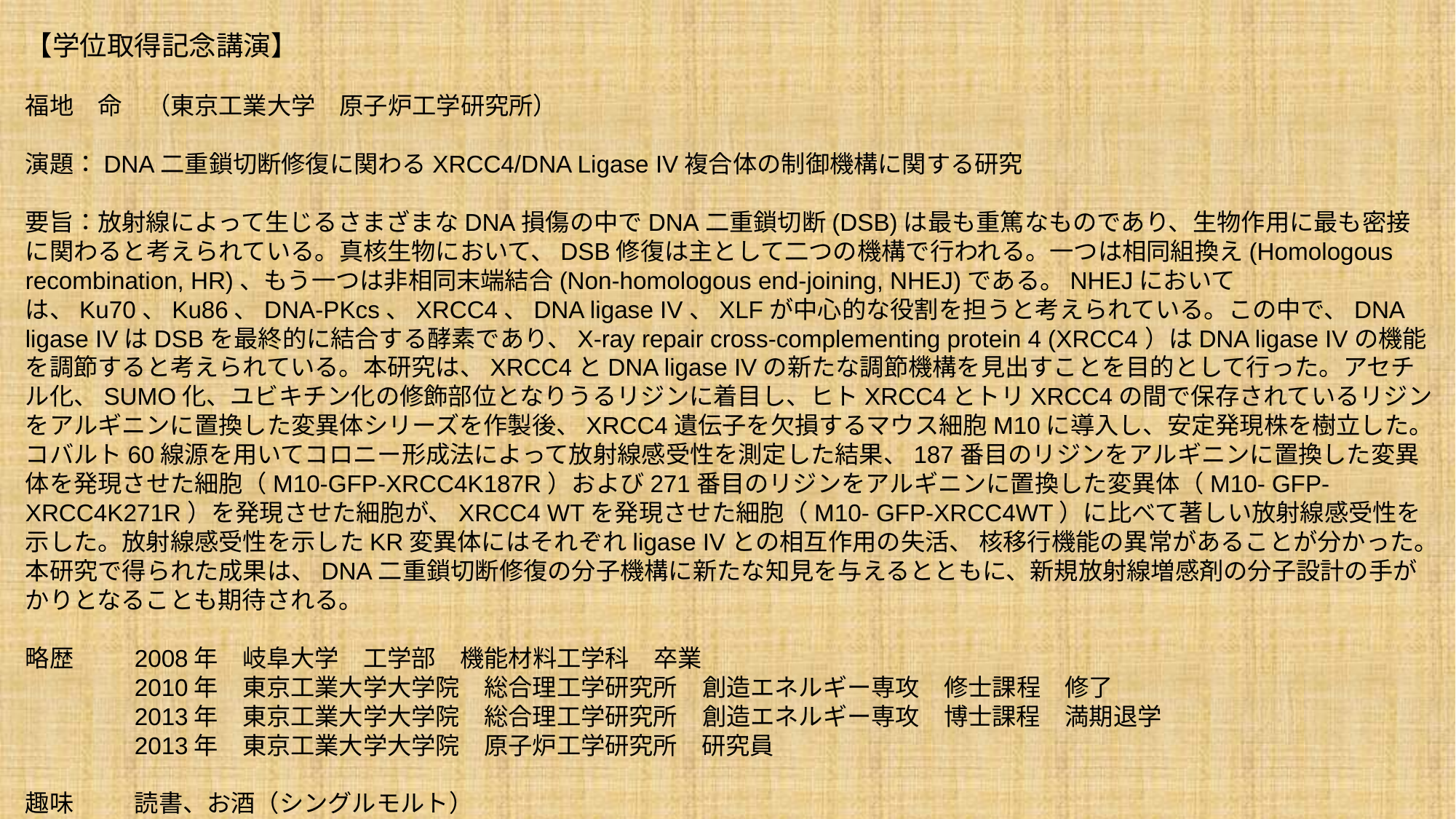

【学位取得記念講演】

福地　命　（東京工業大学　原子炉工学研究所）

演題：DNA二重鎖切断修復に関わるXRCC4/DNA Ligase IV複合体の制御機構に関する研究

要旨：放射線によって生じるさまざまなDNA損傷の中でDNA二重鎖切断(DSB)は最も重篤なものであり、生物作用に最も密接に関わると考えられている。真核生物において、DSB修復は主として二つの機構で行われる。一つは相同組換え(Homologous recombination, HR)、もう一つは非相同末端結合(Non-homologous end-joining, NHEJ)である。NHEJにおいては、Ku70、Ku86、DNA-PKcs、XRCC4、DNA ligase IV、XLFが中心的な役割を担うと考えられている。この中で、DNA ligase IVはDSBを最終的に結合する酵素であり、X-ray repair cross-complementing protein 4 (XRCC4）はDNA ligase IVの機能を調節すると考えられている。本研究は、XRCC4とDNA ligase IVの新たな調節機構を見出すことを目的として行った。アセチル化、SUMO化、ユビキチン化の修飾部位となりうるリジンに着目し、ヒトXRCC4とトリXRCC4の間で保存されているリジンをアルギニンに置換した変異体シリーズを作製後、XRCC4遺伝子を欠損するマウス細胞M10に導入し、安定発現株を樹立した。コバルト60線源を用いてコロニー形成法によって放射線感受性を測定した結果、187番目のリジンをアルギニンに置換した変異体を発現させた細胞（M10-GFP-XRCC4K187R）および271番目のリジンをアルギニンに置換した変異体（M10- GFP-XRCC4K271R）を発現させた細胞が、XRCC4 WTを発現させた細胞（M10- GFP-XRCC4WT）に比べて著しい放射線感受性を示した。放射線感受性を示したKR変異体にはそれぞれligase IVとの相互作用の失活、 核移行機能の異常があることが分かった。本研究で得られた成果は、DNA二重鎖切断修復の分子機構に新たな知見を与えるとともに、新規放射線増感剤の分子設計の手がかりとなることも期待される。

略歴	2008年　岐阜大学　工学部　機能材料工学科　卒業
	2010年　東京工業大学大学院　総合理工学研究所　創造エネルギー専攻　修士課程　修了
	2013年　東京工業大学大学院　総合理工学研究所　創造エネルギー専攻　博士課程　満期退学
	2013年　東京工業大学大学院　原子炉工学研究所　研究員

趣味	読書、お酒（シングルモルト）